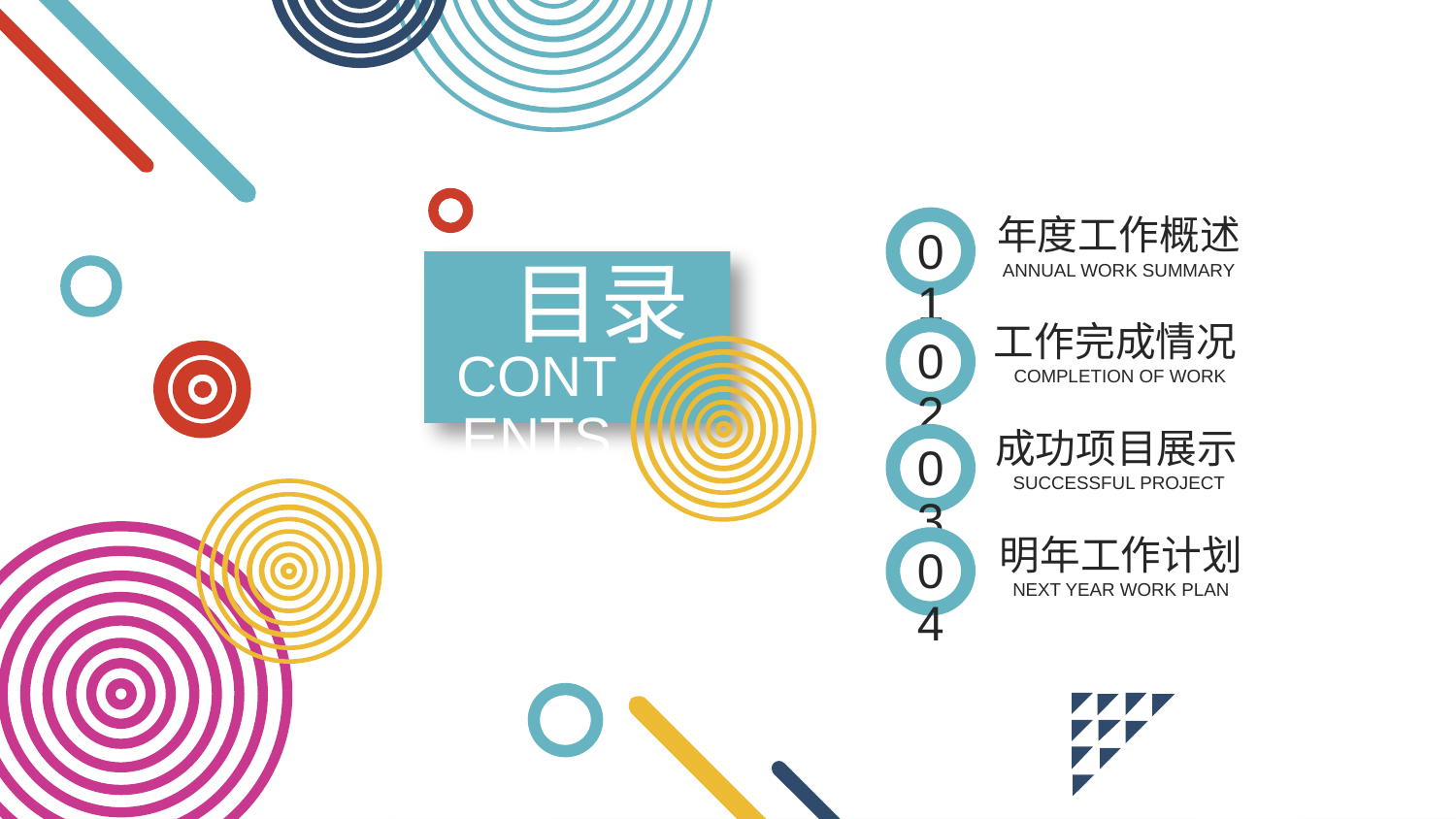

年度工作概述
ANNUAL WORK SUMMARY

01

目录

工作完成情况COMPLETION OF WORK

02

CONTENTS
成功项目展示SUCCESSFUL PROJECT

03

明年工作计划
NEXT YEAR WORK PLAN

04